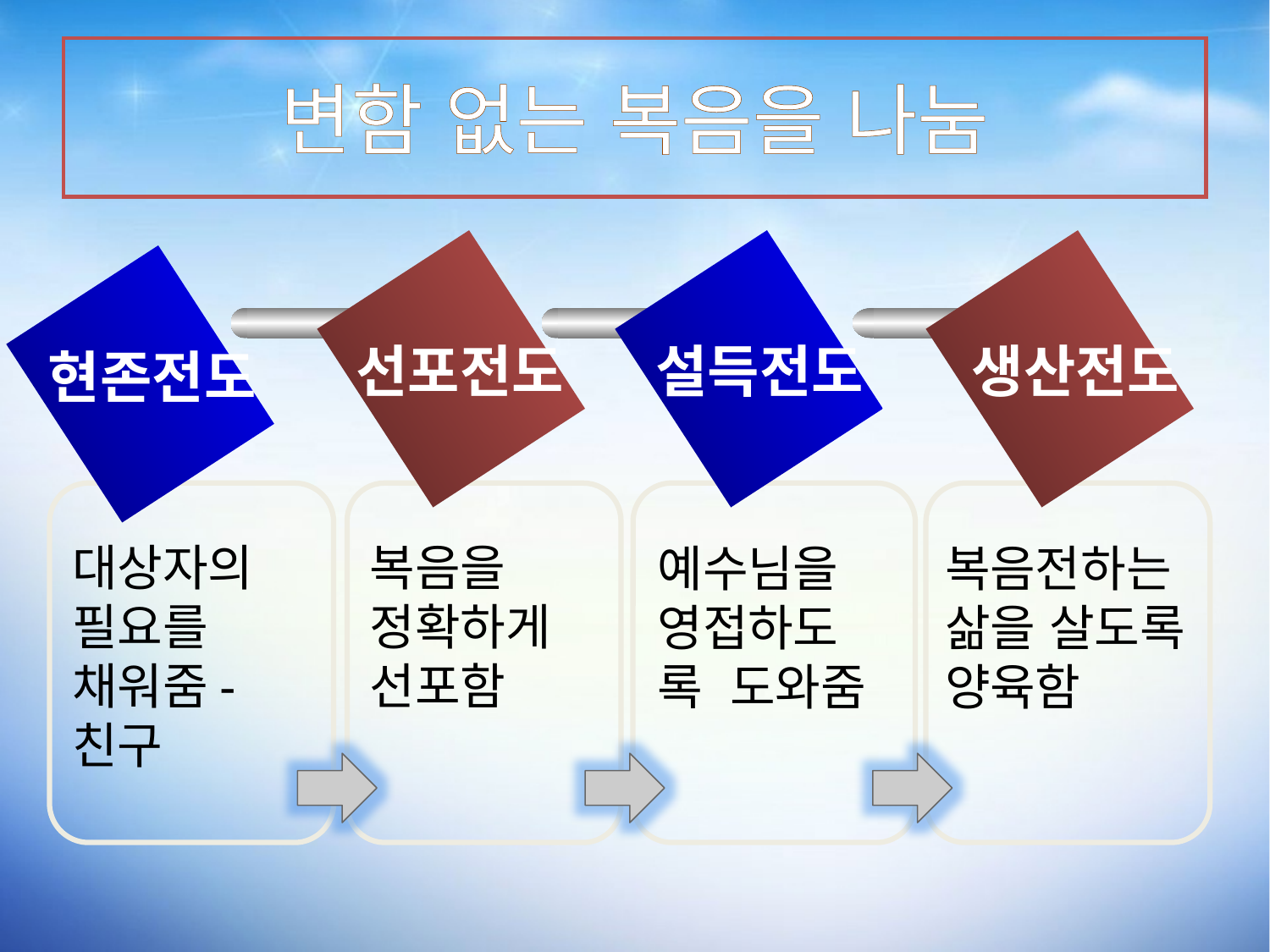

# 변함 없는 복음을 나눔

선포전도
설득전도
생산전도
현존전도

대상자의 필요를 채워줌-친구
복음을 정확하게 선포함
예수님을 영접하도록  도와줌
복음전하는 삶을 살도록 양육함